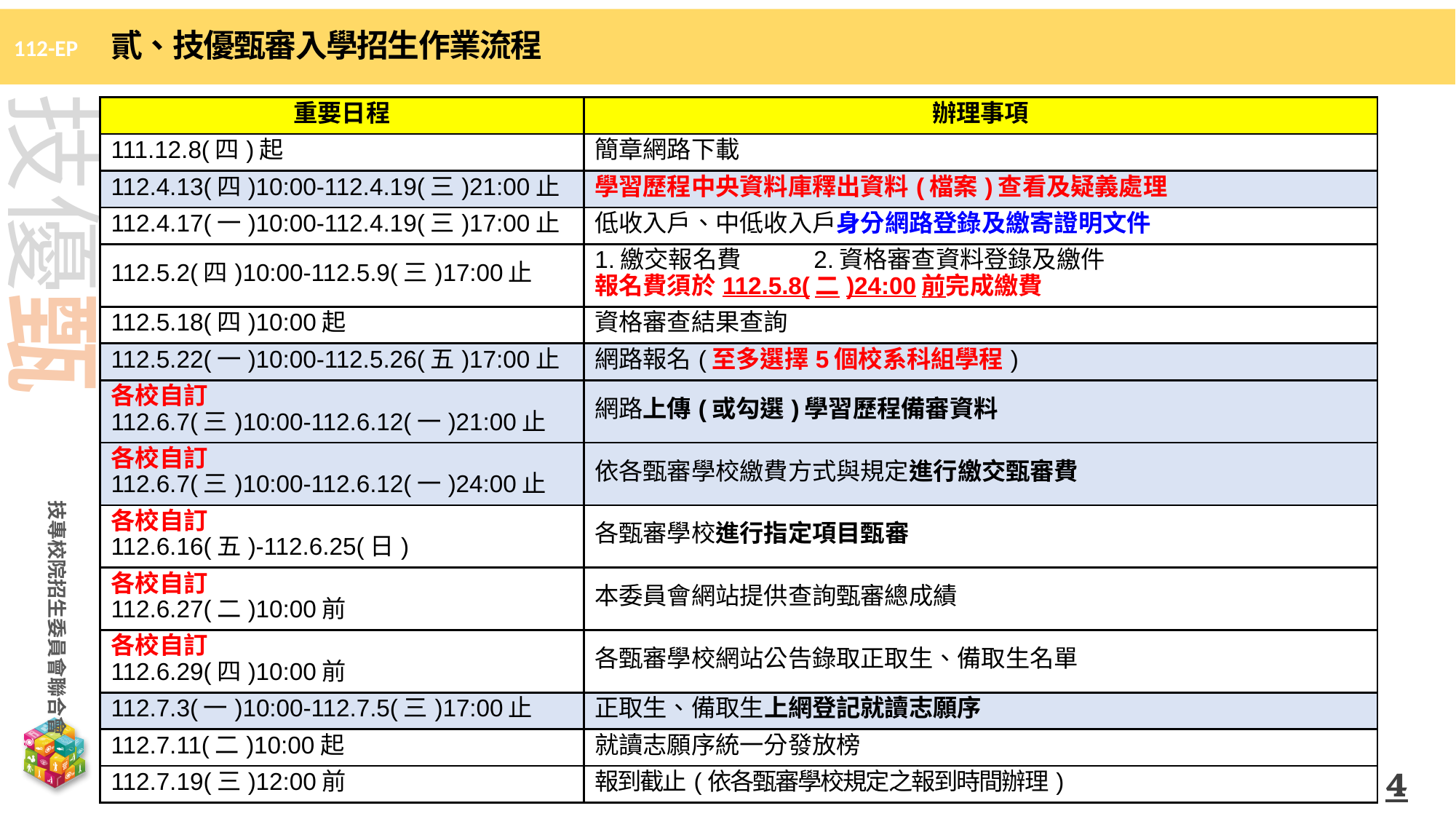

貳、技優甄審入學招生作業流程
| 重要日程 | 辦理事項 |
| --- | --- |
| 111.12.8(四)起 | 簡章網路下載 |
| 112.4.13(四)10:00-112.4.19(三)21:00止 | 學習歷程中央資料庫釋出資料(檔案)查看及疑義處理 |
| 112.4.17(一)10:00-112.4.19(三)17:00止 | 低收入戶、中低收入戶身分網路登錄及繳寄證明文件 |
| 112.5.2(四)10:00-112.5.9(三)17:00止 | 1.繳交報名費 2.資格審查資料登錄及繳件 報名費須於112.5.8(二)24:00前完成繳費 |
| 112.5.18(四)10:00起 | 資格審查結果查詢 |
| 112.5.22(一)10:00-112.5.26(五)17:00止 | 網路報名(至多選擇5個校系科組學程) |
| 各校自訂 112.6.7(三)10:00-112.6.12(一)21:00止 | 網路上傳(或勾選)學習歷程備審資料 |
| 各校自訂 112.6.7(三)10:00-112.6.12(一)24:00止 | 依各甄審學校繳費方式與規定進行繳交甄審費 |
| 各校自訂 112.6.16(五)-112.6.25(日) | 各甄審學校進行指定項目甄審 |
| 各校自訂 112.6.27(二)10:00前 | 本委員會網站提供查詢甄審總成績 |
| 各校自訂 112.6.29(四)10:00前 | 各甄審學校網站公告錄取正取生、備取生名單 |
| 112.7.3(一)10:00-112.7.5(三)17:00止 | 正取生、備取生上網登記就讀志願序 |
| 112.7.11(二)10:00起 | 就讀志願序統一分發放榜 |
| 112.7.19(三)12:00前 | 報到截止(依各甄審學校規定之報到時間辦理) |